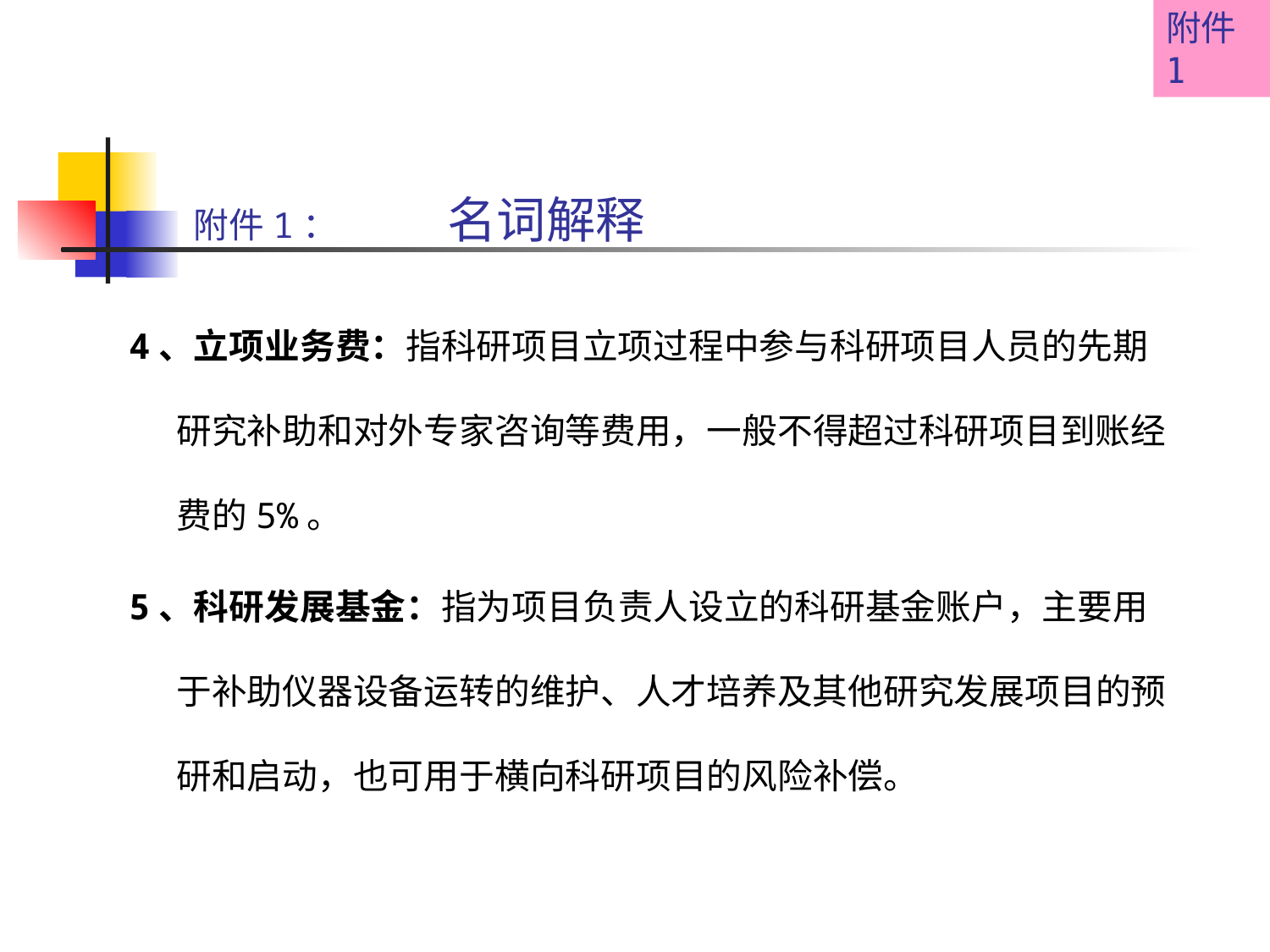

附件1
附件1：          名词解释
4、立项业务费：指科研项目立项过程中参与科研项目人员的先期研究补助和对外专家咨询等费用，一般不得超过科研项目到账经费的5%。
5、科研发展基金：指为项目负责人设立的科研基金账户，主要用于补助仪器设备运转的维护、人才培养及其他研究发展项目的预研和启动，也可用于横向科研项目的风险补偿。